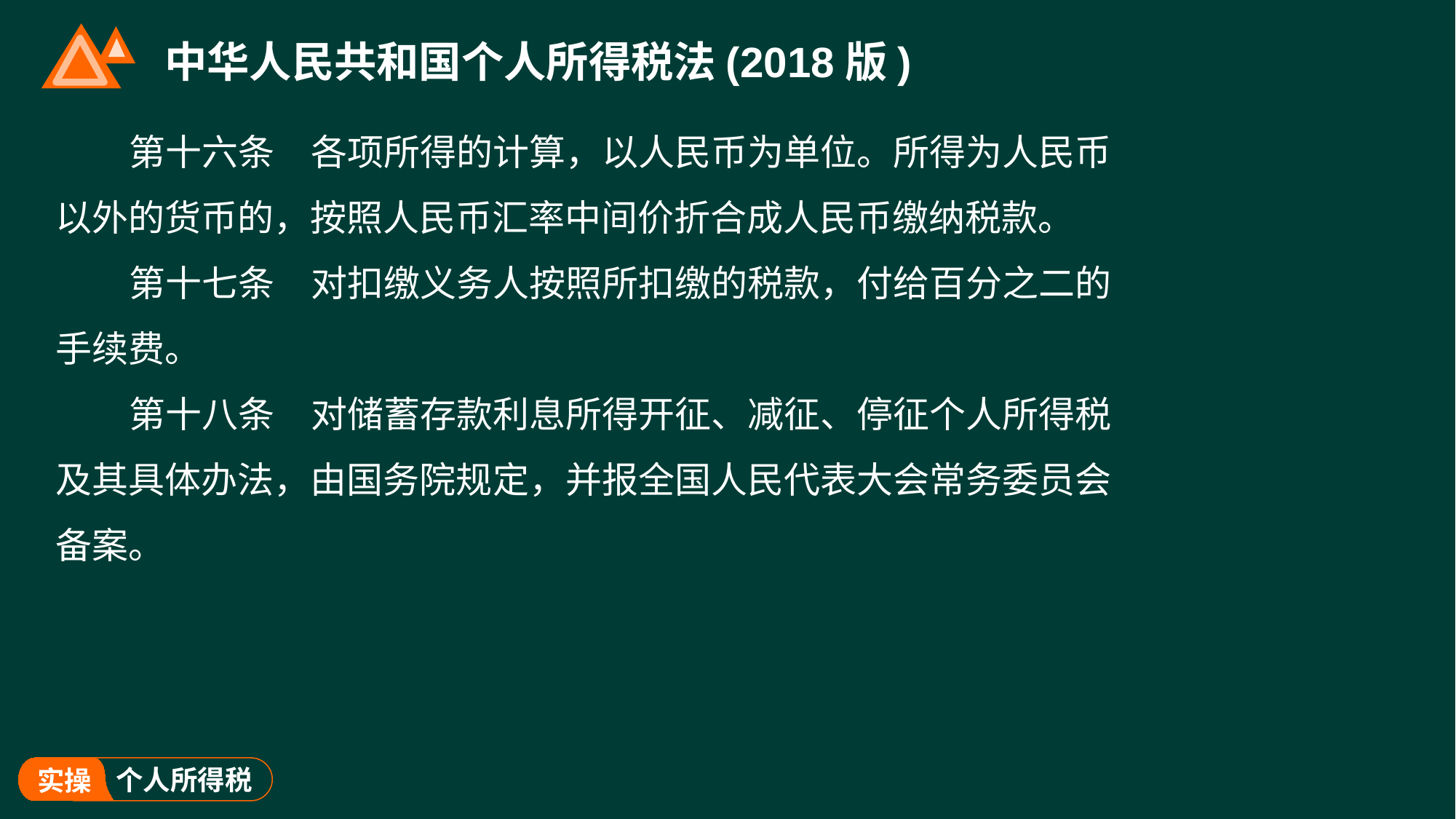

# 中华人民共和国个人所得税法(2018版)
第十六条　各项所得的计算，以人民币为单位。所得为人民币以外的货币的，按照人民币汇率中间价折合成人民币缴纳税款。
第十七条　对扣缴义务人按照所扣缴的税款，付给百分之二的手续费。
第十八条　对储蓄存款利息所得开征、减征、停征个人所得税及其具体办法，由国务院规定，并报全国人民代表大会常务委员会备案。